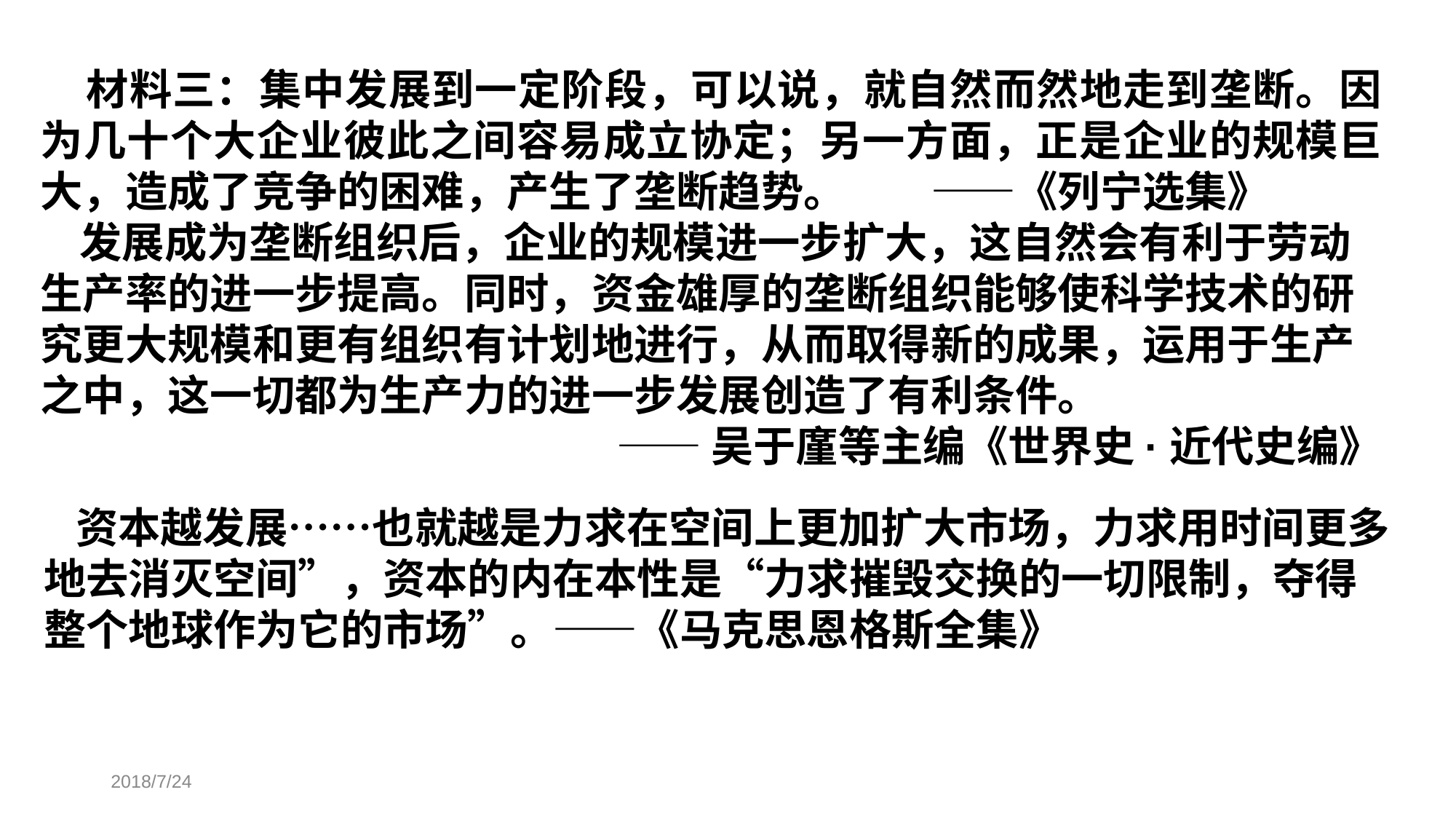

材料三：集中发展到一定阶段，可以说，就自然而然地走到垄断。因为几十个大企业彼此之间容易成立协定；另一方面，正是企业的规模巨大，造成了竞争的困难，产生了垄断趋势。　　——《列宁选集》
   发展成为垄断组织后，企业的规模进一步扩大，这自然会有利于劳动生产率的进一步提高。同时，资金雄厚的垄断组织能够使科学技术的研究更大规模和更有组织有计划地进行，从而取得新的成果，运用于生产之中，这一切都为生产力的进一步发展创造了有利条件。
——吴于廑等主编《世界史·近代史编》
资本越发展……也就越是力求在空间上更加扩大市场，力求用时间更多地去消灭空间”，资本的内在本性是“力求摧毁交换的一切限制，夺得整个地球作为它的市场”。——《马克思恩格斯全集》
2018/7/24